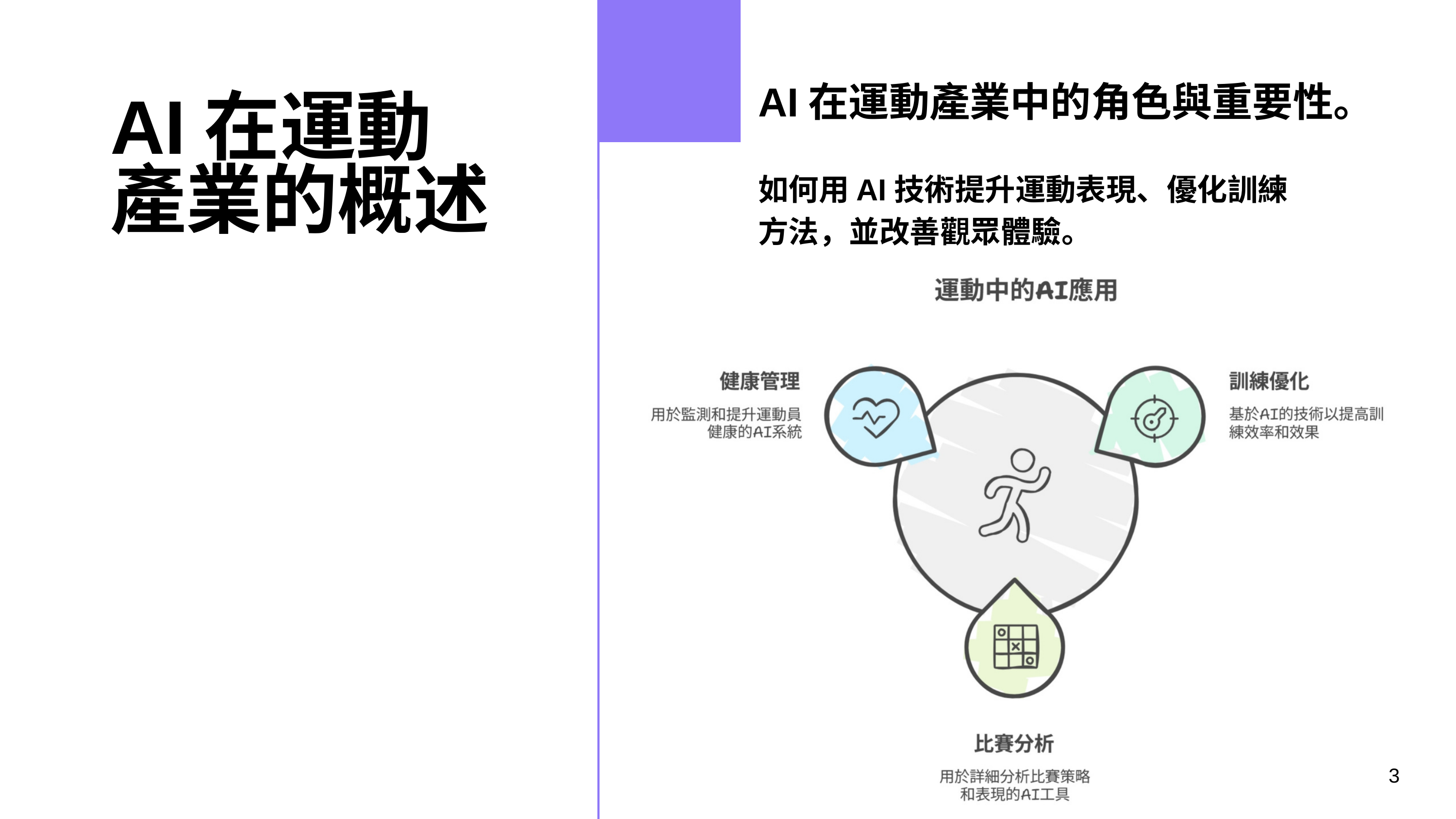

AI在運動產業中的角色與重要性。
AI在運動產業的概述

如何用AI技術提升運動表現、優化訓練方法，並改善觀眾體驗。

3